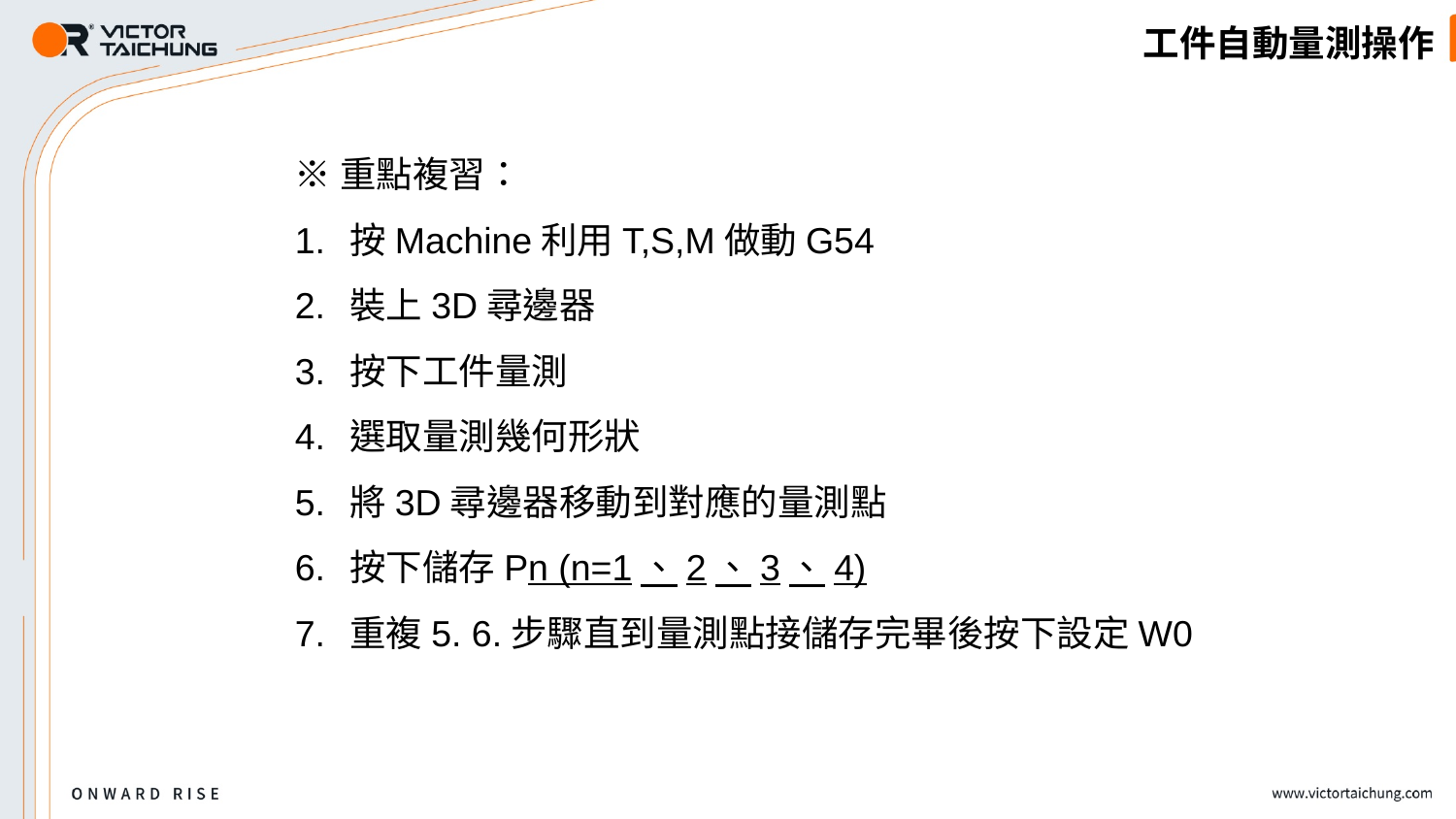

# 工件自動量測操作
※重點複習：
按Machine利用T,S,M做動G54
裝上3D尋邊器
按下工件量測
選取量測幾何形狀
將3D尋邊器移動到對應的量測點
按下儲存Pn (n=1、2、3、4)
重複5. 6.步驟直到量測點接儲存完畢後按下設定W0